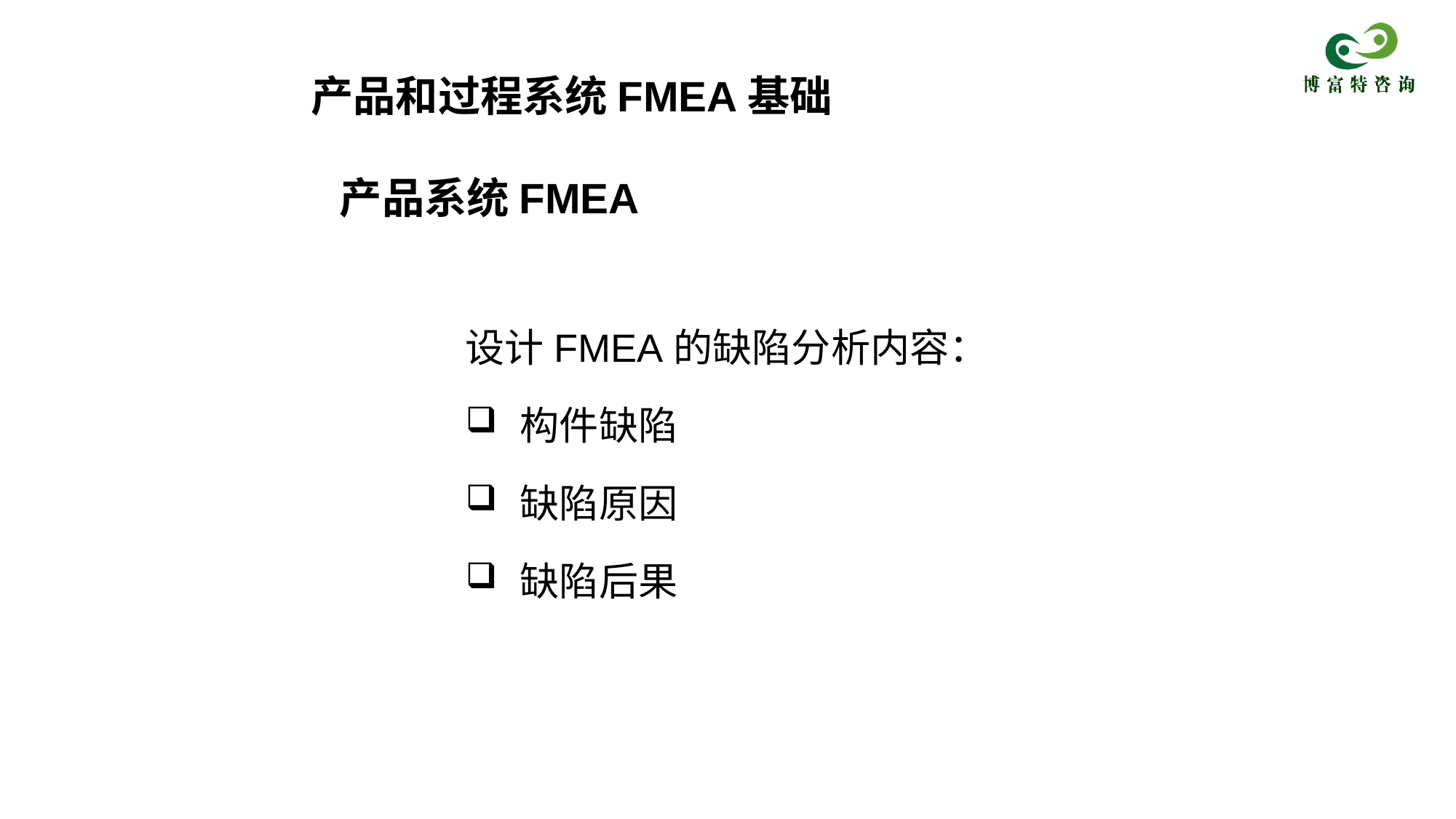

产品和过程系统FMEA基础
产品系统FMEA
设计FMEA的缺陷分析内容：
构件缺陷
缺陷原因
缺陷后果